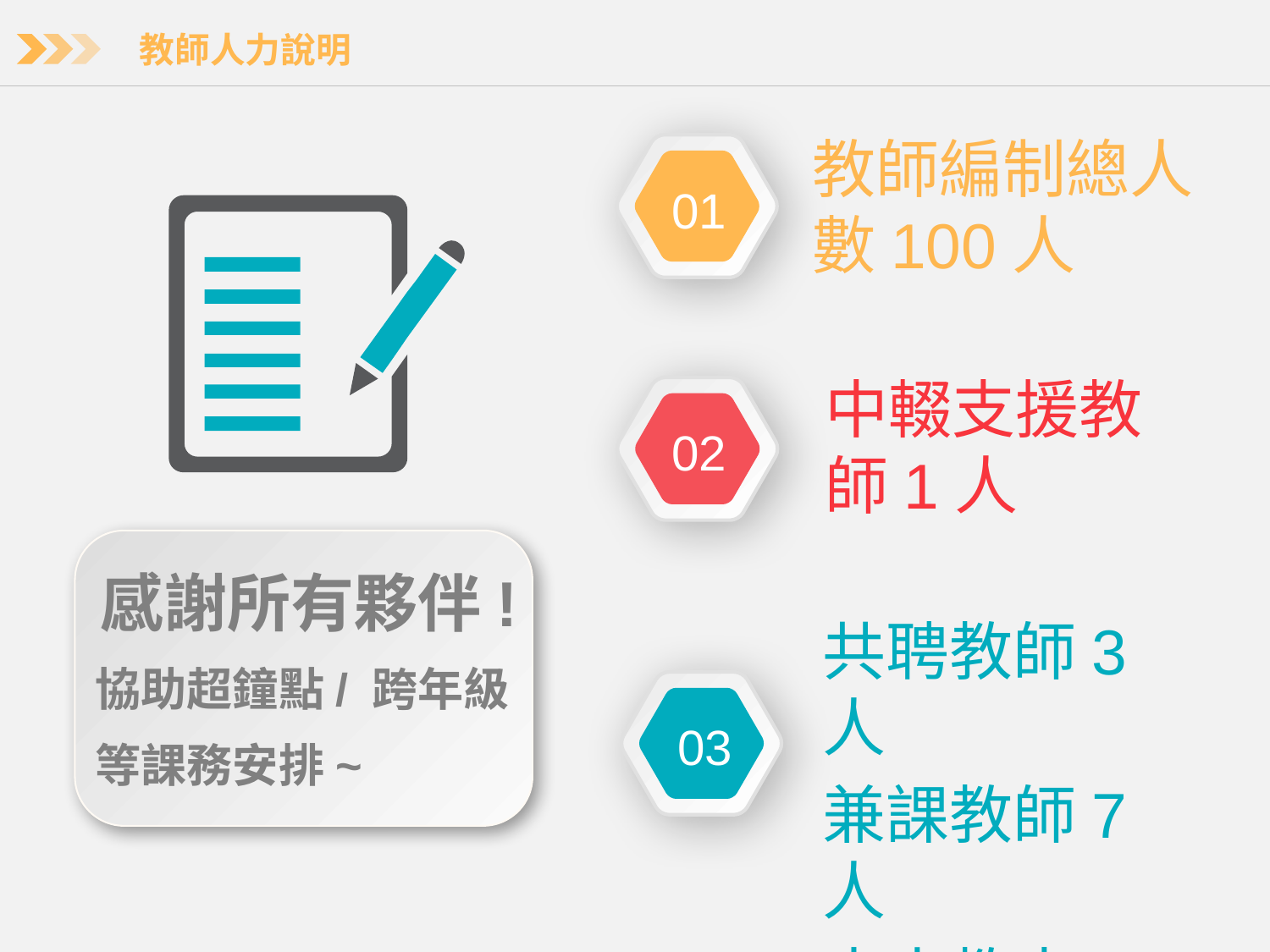

教師人力說明

教師編制總人數100人

01

中輟支援教師1人

02

感謝所有夥伴!
協助超鐘點/ 跨年級
等課務安排~
共聘教師3人
兼課教師7人
本土教支7人

03